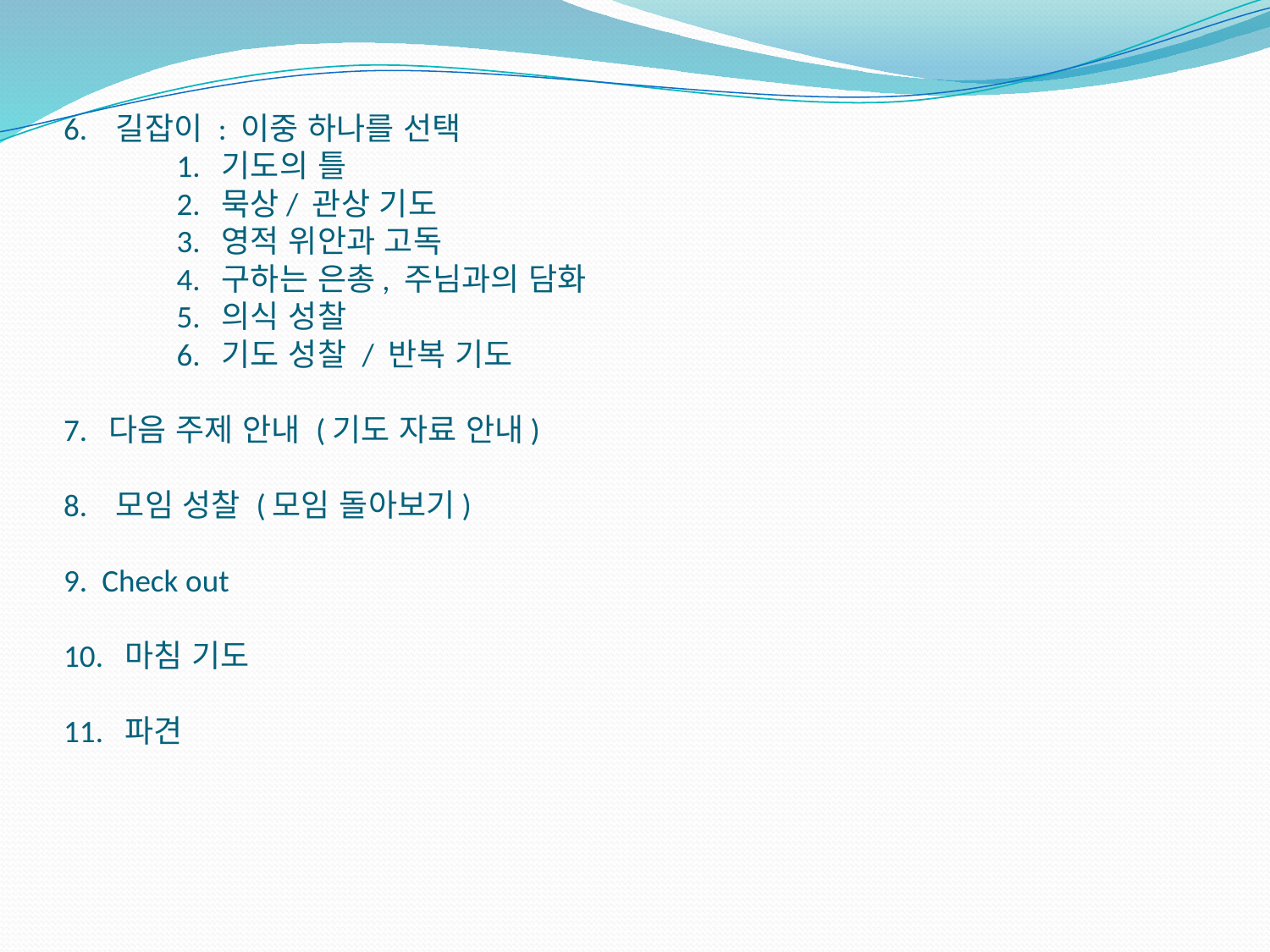

# 6.   길잡이 : 이중 하나를 선택 1.  기도의 틀 2.  묵상/ 관상 기도 3.  영적 위안과 고독 4.  구하는 은총, 주님과의 담화 5.  의식 성찰 6.  기도 성찰 / 반복 기도   7.  다음 주제 안내 (기도 자료 안내)   8.   모임 성찰 (모임 돌아보기)   9.  Check out   10.  마침 기도   11.  파견